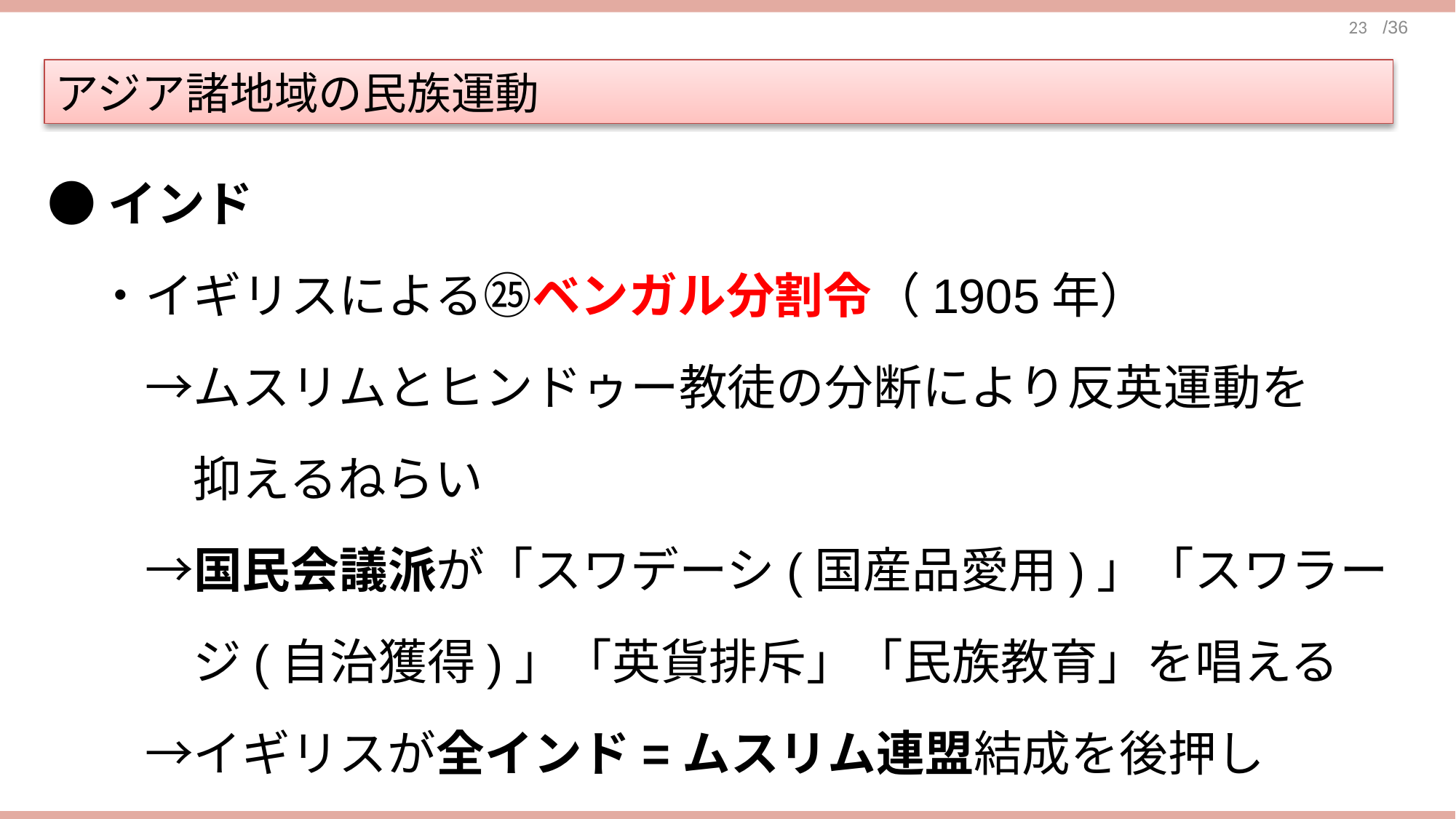

アジア諸地域の民族運動
●インド
　・イギリスによる㉕ベンガル分割令（1905年）
　　→ムスリムとヒンドゥー教徒の分断により反英運動を
　　　抑えるねらい
　　→国民会議派が「スワデーシ(国産品愛用)」「スワラー
　　　ジ(自治獲得)」「英貨排斥」「民族教育」を唱える
　　→イギリスが全インド=ムスリム連盟結成を後押し